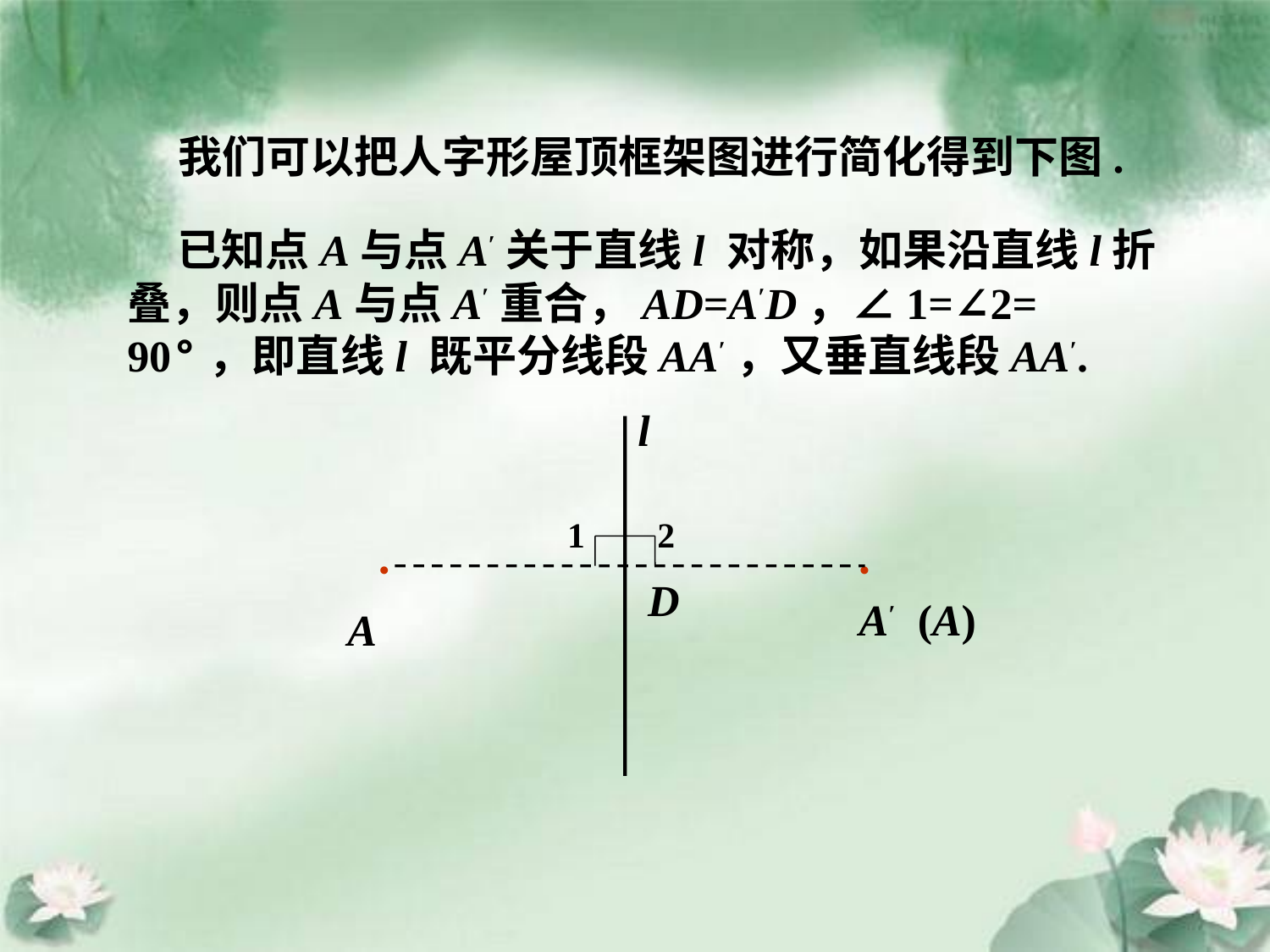

我们可以把人字形屋顶框架图进行简化得到下图.
    已知点A与点A′关于直线l 对称，如果沿直线l折叠，则点A与点A′重合，AD=A′D，∠1=∠2= 90°，即直线l 既平分线段AA′，又垂直线段AA′.
l

1
2

●
●

D
A′
(A)
A